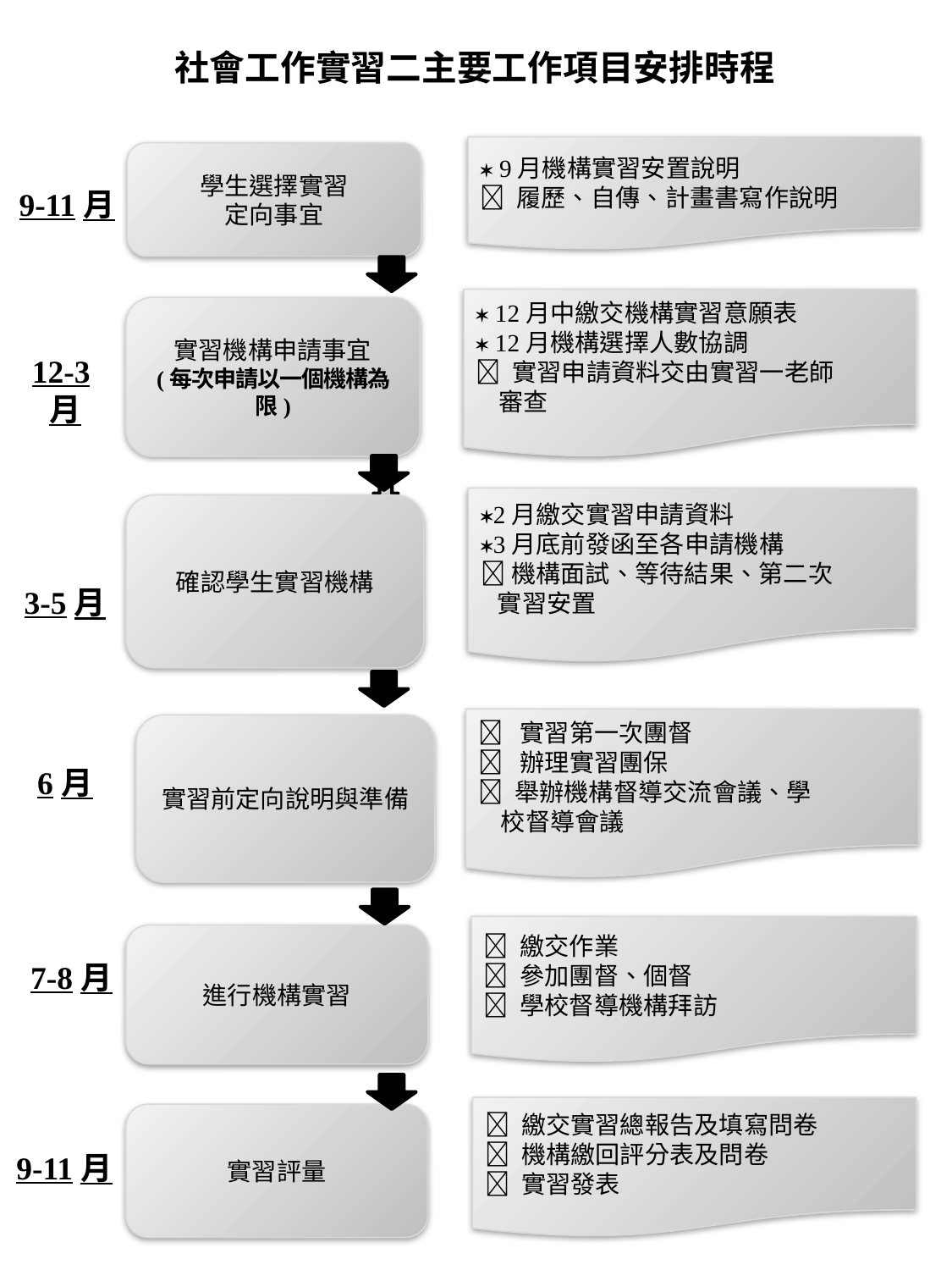

社會工作實習二主要工作項目安排時程
∗ 9月機構實習安置說明
∗ 履歷、自傳、計畫書寫作說明
學生選擇實習
定向事宜
9-11月

∗ 12月中繳交機構實習意願表
∗ 12月機構選擇人數協調
∗ 實習申請資料交由實習一老師
   審查
實習機構申請事宜
(每次申請以一個機構為限)
12-3月

∗2月繳交實習申請資料
∗3月底前發函至各申請機構
∗機構面試、等待結果、第二次
  實習安置
確認學生實習機構
3-5月

∗  實習第一次團督
∗  辦理實習團保
∗ 舉辦機構督導交流會議、學
   校督導會議
實習前定向說明與準備
6月

∗ 繳交作業
∗ 參加團督、個督
∗ 學校督導機構拜訪
進行機構實習
7-8月

∗ 繳交實習總報告及填寫問卷
∗ 機構繳回評分表及問卷
∗ 實習發表
實習評量
9-11月